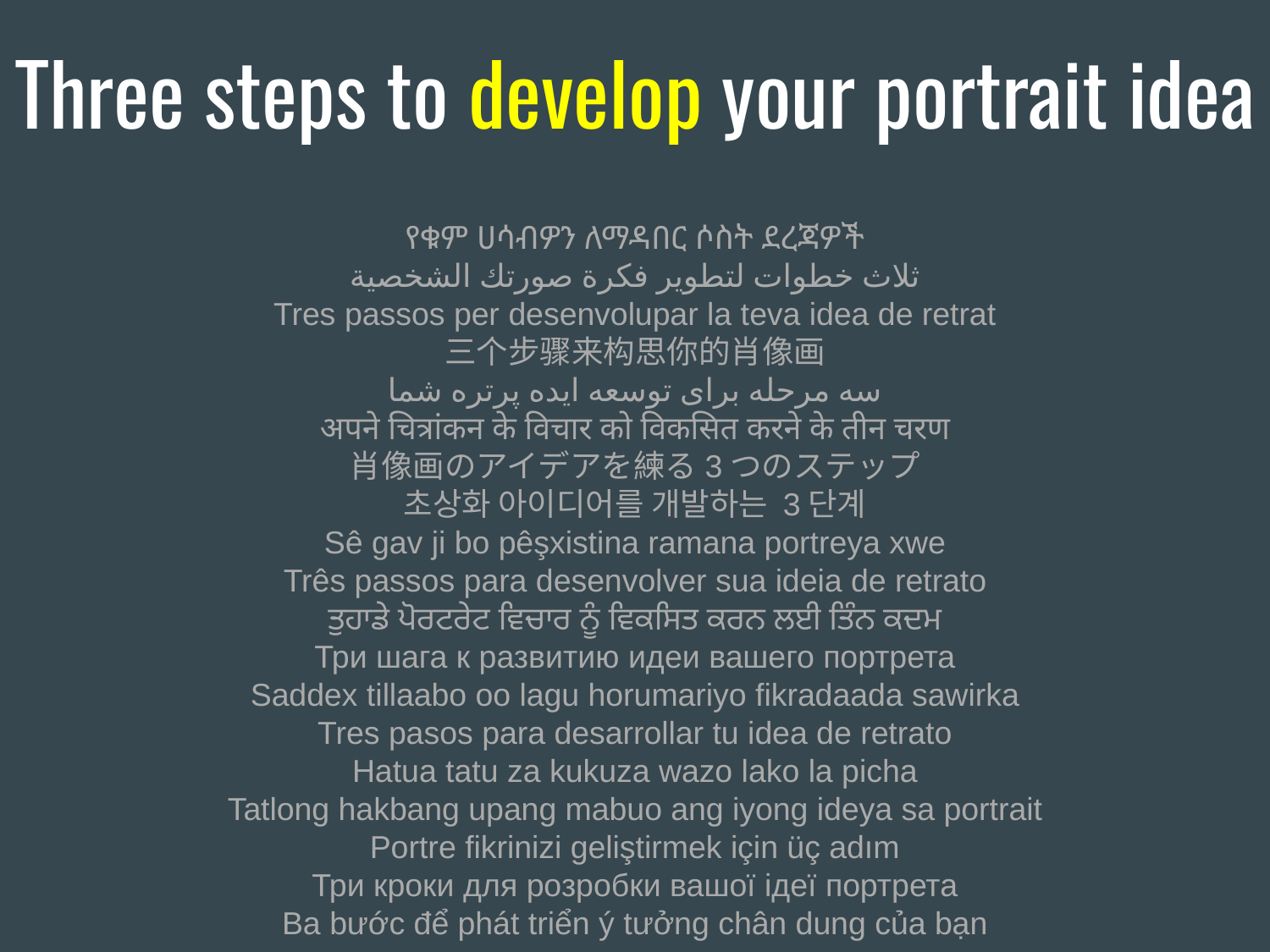

Three steps to develop your portrait idea
የቁም ሀሳብዎን ለማዳበር ሶስት ደረጃዎች
ثلاث خطوات لتطوير فكرة صورتك الشخصية
Tres passos per desenvolupar la teva idea de retrat
三个步骤来构思你的肖像画
سه مرحله برای توسعه ایده پرتره شما
अपने चित्रांकन के विचार को विकसित करने के तीन चरण
肖像画のアイデアを練る3つのステップ
초상화 아이디어를 개발하는 3단계
Sê gav ji bo pêşxistina ramana portreya xwe
Três passos para desenvolver sua ideia de retrato
ਤੁਹਾਡੇ ਪੋਰਟਰੇਟ ਵਿਚਾਰ ਨੂੰ ਵਿਕਸਿਤ ਕਰਨ ਲਈ ਤਿੰਨ ਕਦਮ
Три шага к развитию идеи вашего портрета
Saddex tillaabo oo lagu horumariyo fikradaada sawirka
Tres pasos para desarrollar tu idea de retrato
Hatua tatu za kukuza wazo lako la picha
Tatlong hakbang upang mabuo ang iyong ideya sa portrait
Portre fikrinizi geliştirmek için üç adım
Три кроки для розробки вашої ідеї портрета
Ba bước để phát triển ý tưởng chân dung của bạn